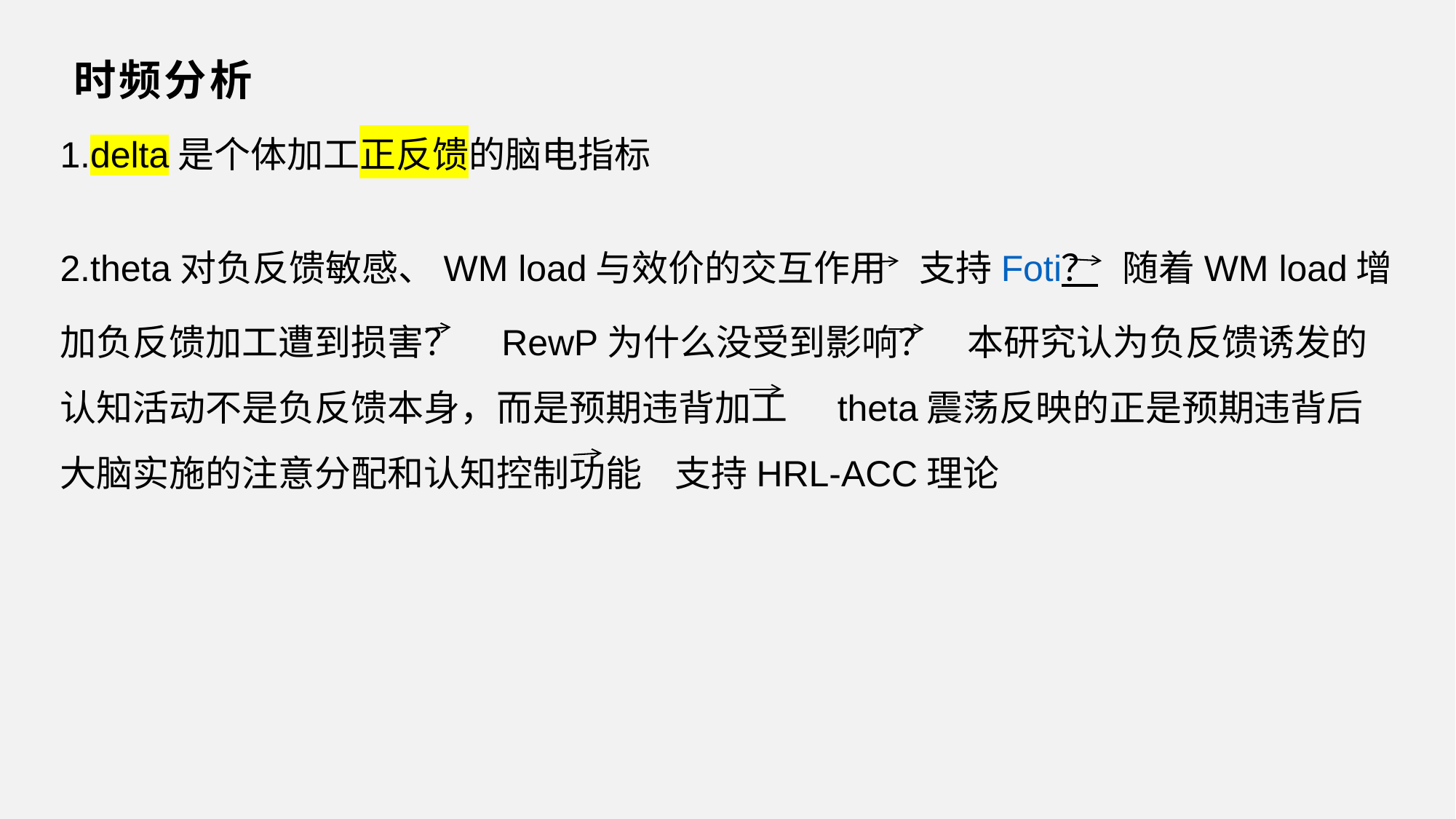

# 时频分析
1.delta是个体加工正反馈的脑电指标

2.theta对负反馈敏感、WM load与效价的交互作用    支持Foti？   随着WM load增加负反馈加工遭到损害？    RewP为什么没受到影响？    本研究认为负反馈诱发的认知活动不是负反馈本身，而是预期违背加工     theta震荡反映的正是预期违背后大脑实施的注意分配和认知控制功能    支持HRL-ACC理论